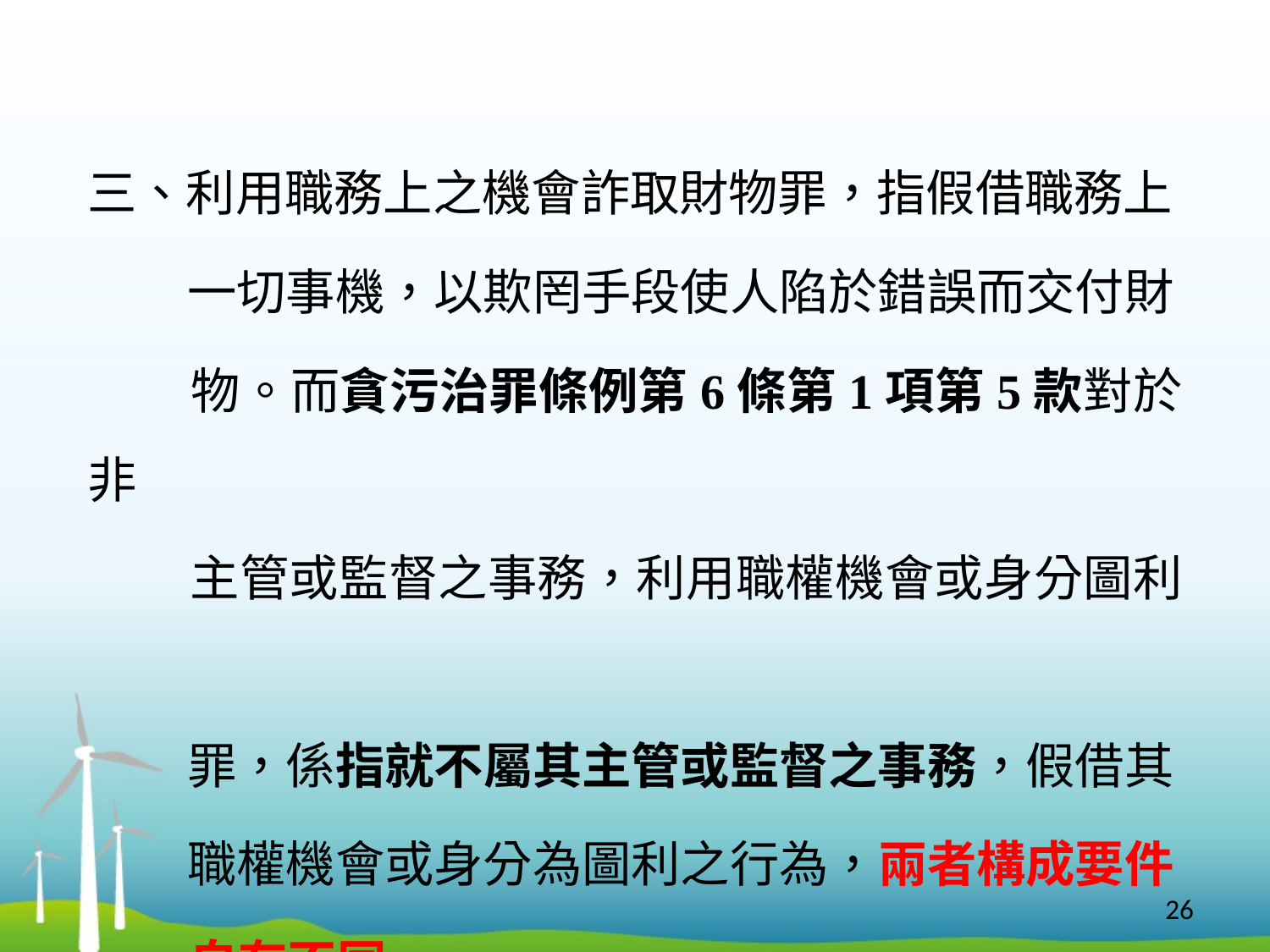

三、利用職務上之機會詐取財物罪，指假借職務上
        一切事機，以欺罔手段使人陷於錯誤而交付財
        物。而貪污治罪條例第6條第1項第5款對於非
        主管或監督之事務，利用職權機會或身分圖利
        罪，係指就不屬其主管或監督之事務，假借其
        職權機會或身分為圖利之行為，兩者構成要件
        自有不同。
26